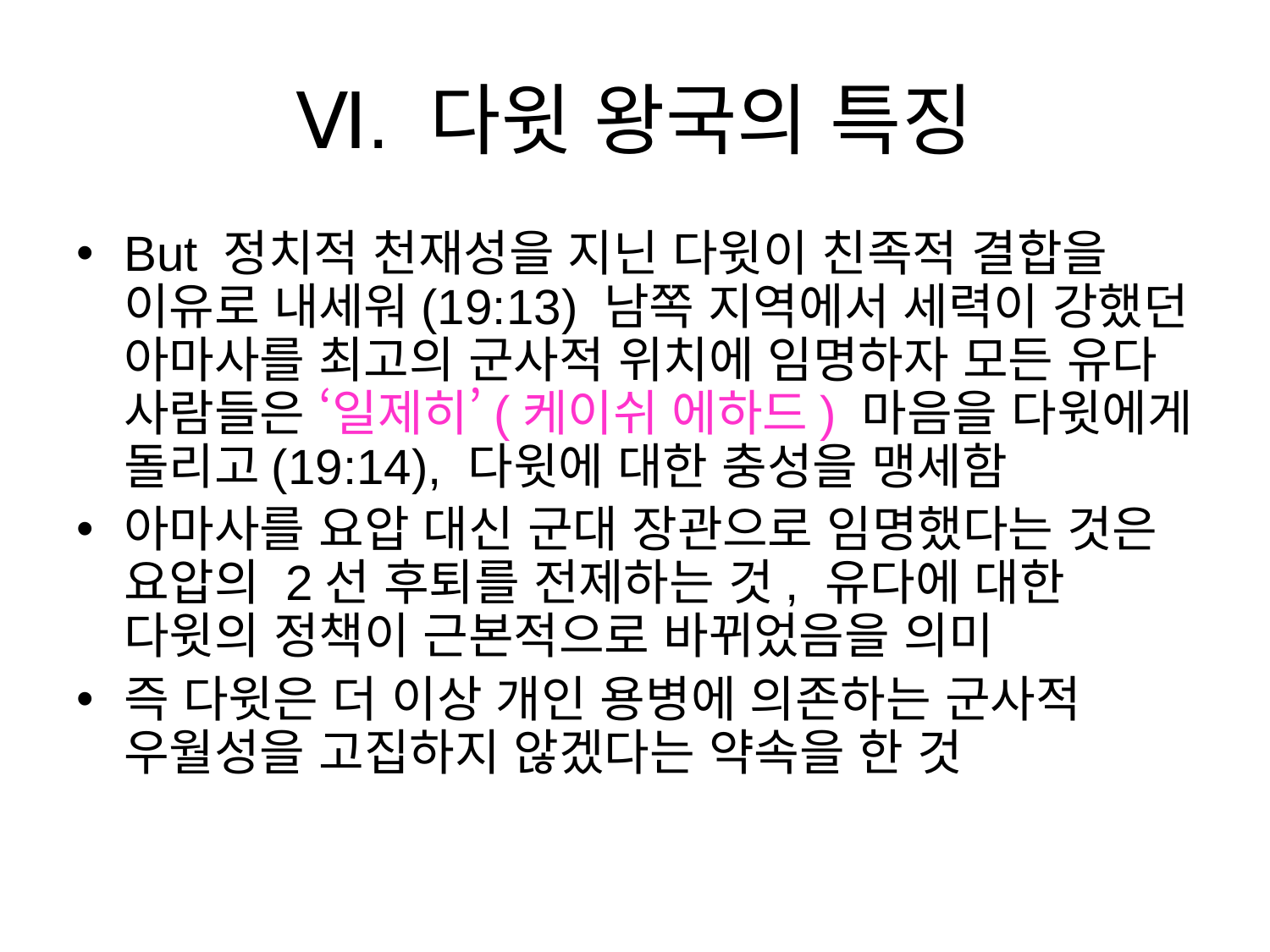

# Ⅵ. 다윗 왕국의 특징
But 정치적 천재성을 지닌 다윗이 친족적 결합을 이유로 내세워(19:13) 남쪽 지역에서 세력이 강했던 아마사를 최고의 군사적 위치에 임명하자 모든 유다 사람들은 ‘일제히’(케이쉬 에하드) 마음을 다윗에게 돌리고(19:14), 다윗에 대한 충성을 맹세함
아마사를 요압 대신 군대 장관으로 임명했다는 것은 요압의 2선 후퇴를 전제하는 것, 유다에 대한 다윗의 정책이 근본적으로 바뀌었음을 의미
즉 다윗은 더 이상 개인 용병에 의존하는 군사적 우월성을 고집하지 않겠다는 약속을 한 것